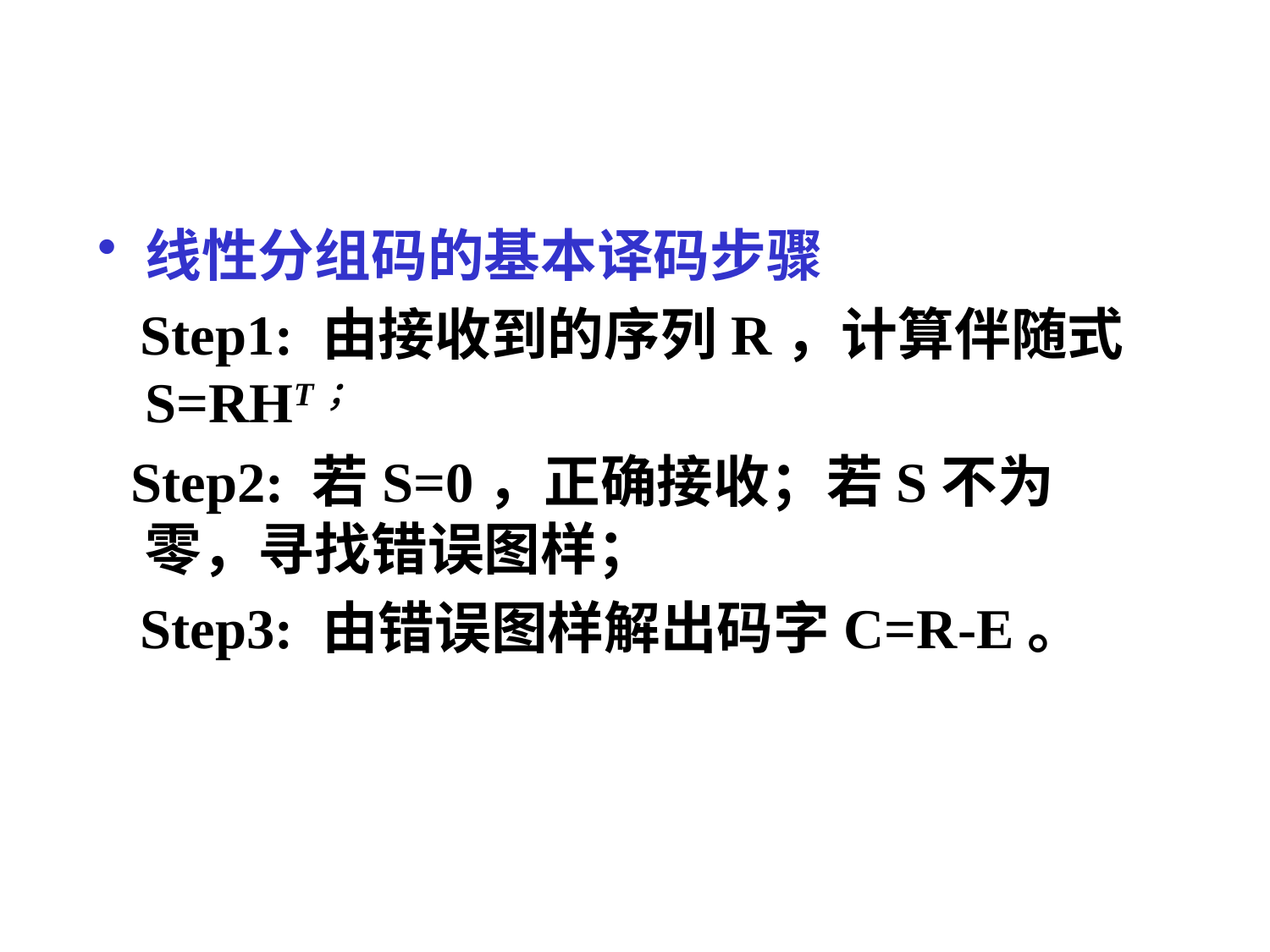

线性分组码的基本译码步骤
   Step1: 由接收到的序列R，计算伴随式S=RHT；
    Step2: 若S=0，正确接收；若S不为零，寻找错误图样；
   Step3: 由错误图样解出码字C=R-E。